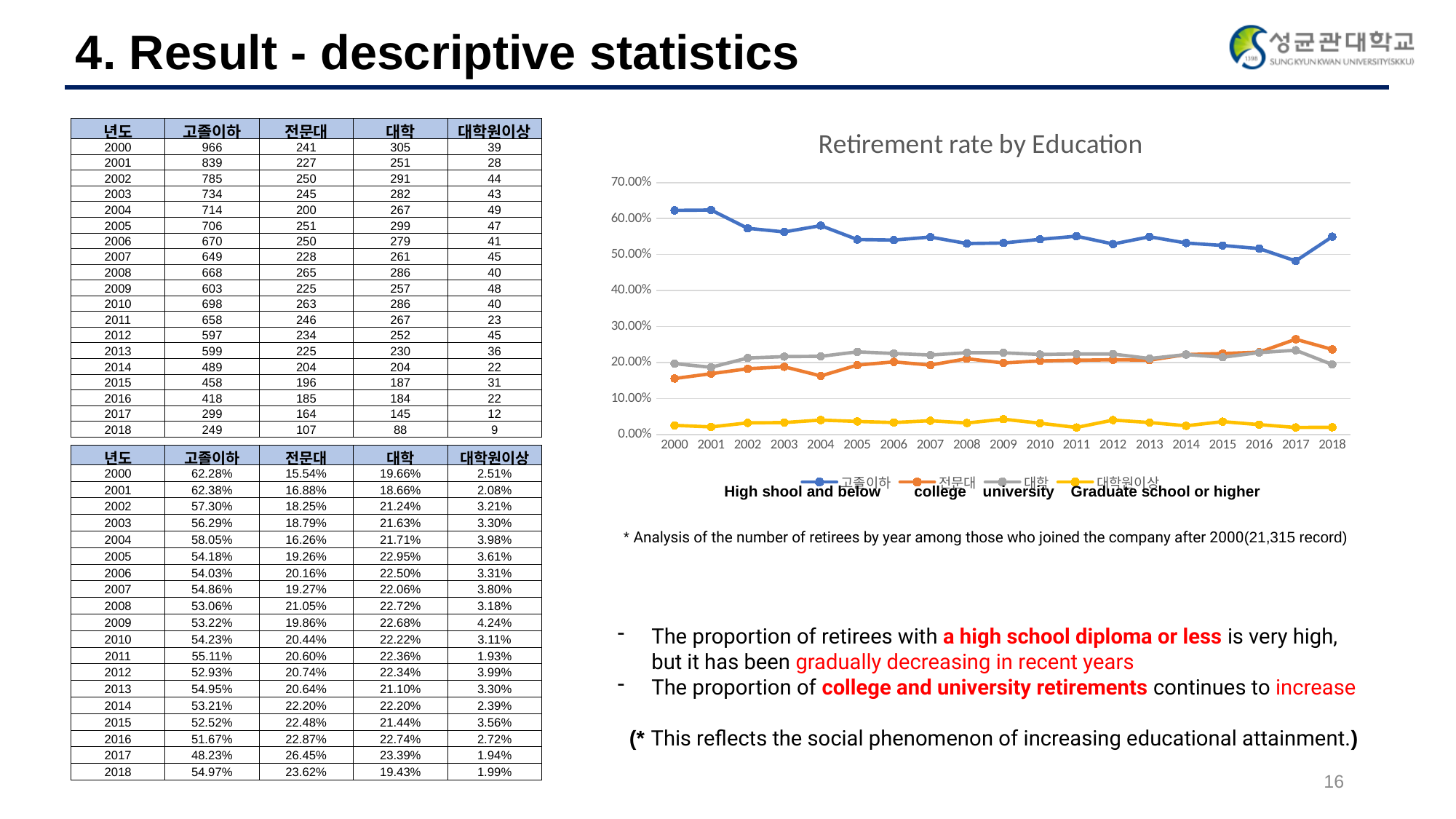

4. Result - descriptive statistics

### Chart: Retirement rate by Education

| Category | 고졸이하 | 전문대 | 대학 | 대학원이상 |
|---|---|---|---|---|
| 2000 | 0.6228239845261122 | 0.15538362346872986 | 0.19664732430689877 | 0.025145067698259187 |
| 2001 | 0.6237918215613383 | 0.1687732342007435 | 0.18661710037174722 | 0.020817843866171002 |
| 2002 | 0.572992700729927 | 0.18248175182481752 | 0.2124087591240876 | 0.032116788321167884 |
| 2003 | 0.5628834355828221 | 0.18788343558282208 | 0.21625766871165644 | 0.032975460122699383 |
| 2004 | 0.5804878048780487 | 0.16260162601626016 | 0.21707317073170732 | 0.03983739837398374 |
| 2005 | 0.5418265541059094 | 0.19263238679969302 | 0.22947045280122794 | 0.03607060629316961 |
| 2006 | 0.5403225806451613 | 0.20161290322580644 | 0.225 | 0.03306451612903226 |
| 2007 | 0.5486052409129332 | 0.19273034657650043 | 0.22062552831783602 | 0.03803888419273035 |
| 2008 | 0.5305798252581414 | 0.21048451151707703 | 0.22716441620333597 | 0.03177124702144559 |
| 2009 | 0.5322153574580759 | 0.19858781994704325 | 0.22683142100617829 | 0.04236540158870256 |
| 2010 | 0.5423465423465423 | 0.20435120435120435 | 0.2222222222222222 | 0.03108003108003108 |
| 2011 | 0.5510887772194305 | 0.20603015075376885 | 0.2236180904522613 | 0.019262981574539362 |
| 2012 | 0.5292553191489362 | 0.2074468085106383 | 0.22340425531914893 | 0.0398936170212766 |
| 2013 | 0.5495412844036697 | 0.20642201834862386 | 0.21100917431192662 | 0.03302752293577982 |
| 2014 | 0.5321001088139282 | 0.2219804134929271 | 0.2219804134929271 | 0.023939064200217627 |
| 2015 | 0.5252293577981652 | 0.22477064220183487 | 0.21444954128440366 | 0.03555045871559633 |
| 2016 | 0.5166872682323856 | 0.22867737948084055 | 0.22744128553770088 | 0.027194066749072928 |
| 2017 | 0.482258064516129 | 0.2645161290322581 | 0.23387096774193547 | 0.01935483870967742 |
| 2018 | 0.5496688741721855 | 0.23620309050772628 | 0.19426048565121412 | 0.019867549668874173 |
| 년도 | 고졸이하 | 전문대 | 대학 | 대학원이상 |
| --- | --- | --- | --- | --- |
| 2000 | 966 | 241 | 305 | 39 |
| 2001 | 839 | 227 | 251 | 28 |
| 2002 | 785 | 250 | 291 | 44 |
| 2003 | 734 | 245 | 282 | 43 |
| 2004 | 714 | 200 | 267 | 49 |
| 2005 | 706 | 251 | 299 | 47 |
| 2006 | 670 | 250 | 279 | 41 |
| 2007 | 649 | 228 | 261 | 45 |
| 2008 | 668 | 265 | 286 | 40 |
| 2009 | 603 | 225 | 257 | 48 |
| 2010 | 698 | 263 | 286 | 40 |
| 2011 | 658 | 246 | 267 | 23 |
| 2012 | 597 | 234 | 252 | 45 |
| 2013 | 599 | 225 | 230 | 36 |
| 2014 | 489 | 204 | 204 | 22 |
| 2015 | 458 | 196 | 187 | 31 |
| 2016 | 418 | 185 | 184 | 22 |
| 2017 | 299 | 164 | 145 | 12 |
| 2018 | 249 | 107 | 88 | 9 |
| 년도 | 고졸이하 | 전문대 | 대학 | 대학원이상 |
| --- | --- | --- | --- | --- |
| 2000 | 62.28% | 15.54% | 19.66% | 2.51% |
| 2001 | 62.38% | 16.88% | 18.66% | 2.08% |
| 2002 | 57.30% | 18.25% | 21.24% | 3.21% |
| 2003 | 56.29% | 18.79% | 21.63% | 3.30% |
| 2004 | 58.05% | 16.26% | 21.71% | 3.98% |
| 2005 | 54.18% | 19.26% | 22.95% | 3.61% |
| 2006 | 54.03% | 20.16% | 22.50% | 3.31% |
| 2007 | 54.86% | 19.27% | 22.06% | 3.80% |
| 2008 | 53.06% | 21.05% | 22.72% | 3.18% |
| 2009 | 53.22% | 19.86% | 22.68% | 4.24% |
| 2010 | 54.23% | 20.44% | 22.22% | 3.11% |
| 2011 | 55.11% | 20.60% | 22.36% | 1.93% |
| 2012 | 52.93% | 20.74% | 22.34% | 3.99% |
| 2013 | 54.95% | 20.64% | 21.10% | 3.30% |
| 2014 | 53.21% | 22.20% | 22.20% | 2.39% |
| 2015 | 52.52% | 22.48% | 21.44% | 3.56% |
| 2016 | 51.67% | 22.87% | 22.74% | 2.72% |
| 2017 | 48.23% | 26.45% | 23.39% | 1.94% |
| 2018 | 54.97% | 23.62% | 19.43% | 1.99% |
High shool and below        college    university    Graduate school or higher
* Analysis of the number of retirees by year among those who joined the company after 2000(21,315 record)
The proportion of retirees with a high school diploma or less is very high, but it has been gradually decreasing in recent years
The proportion of college and university retirements continues to increase

  (* This reflects the social phenomenon of increasing educational attainment.)
16